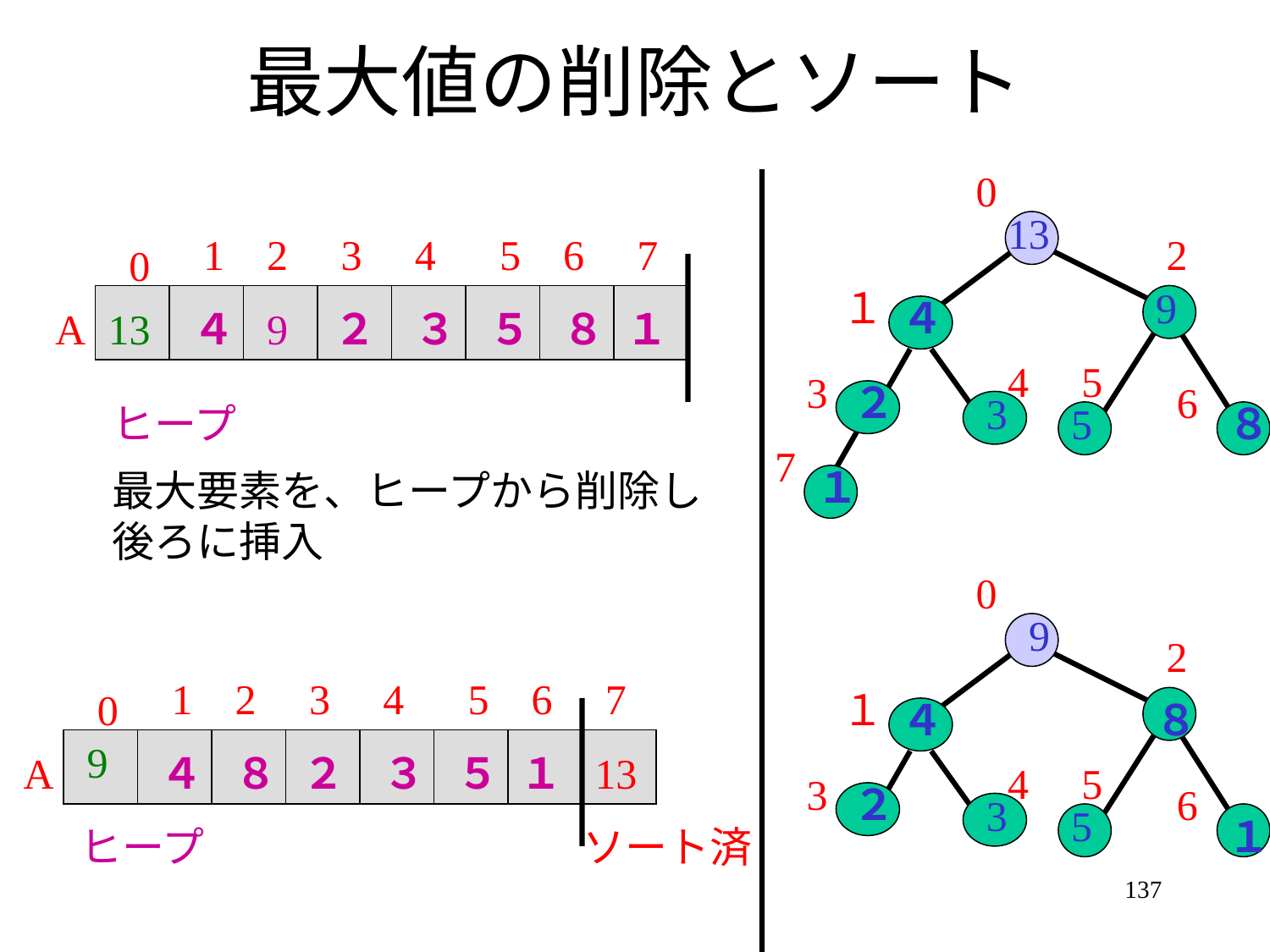

# 最大値の削除とソート
0

13

1
2
3
4
5
6
7
2
0

１
9

４

A
13
４
9
２
３
５
８
１

4
5
3
２
6

3
ヒープ

5
８

7
１
最大要素を、ヒープから削除し
後ろに挿入

0
9

2

1
2
3
4
5
6
7
0
１
４

８

9

A
４
８
２
３
５
１
13

4
5
3
２
6

3

5

１

ヒープ
ソート済
137